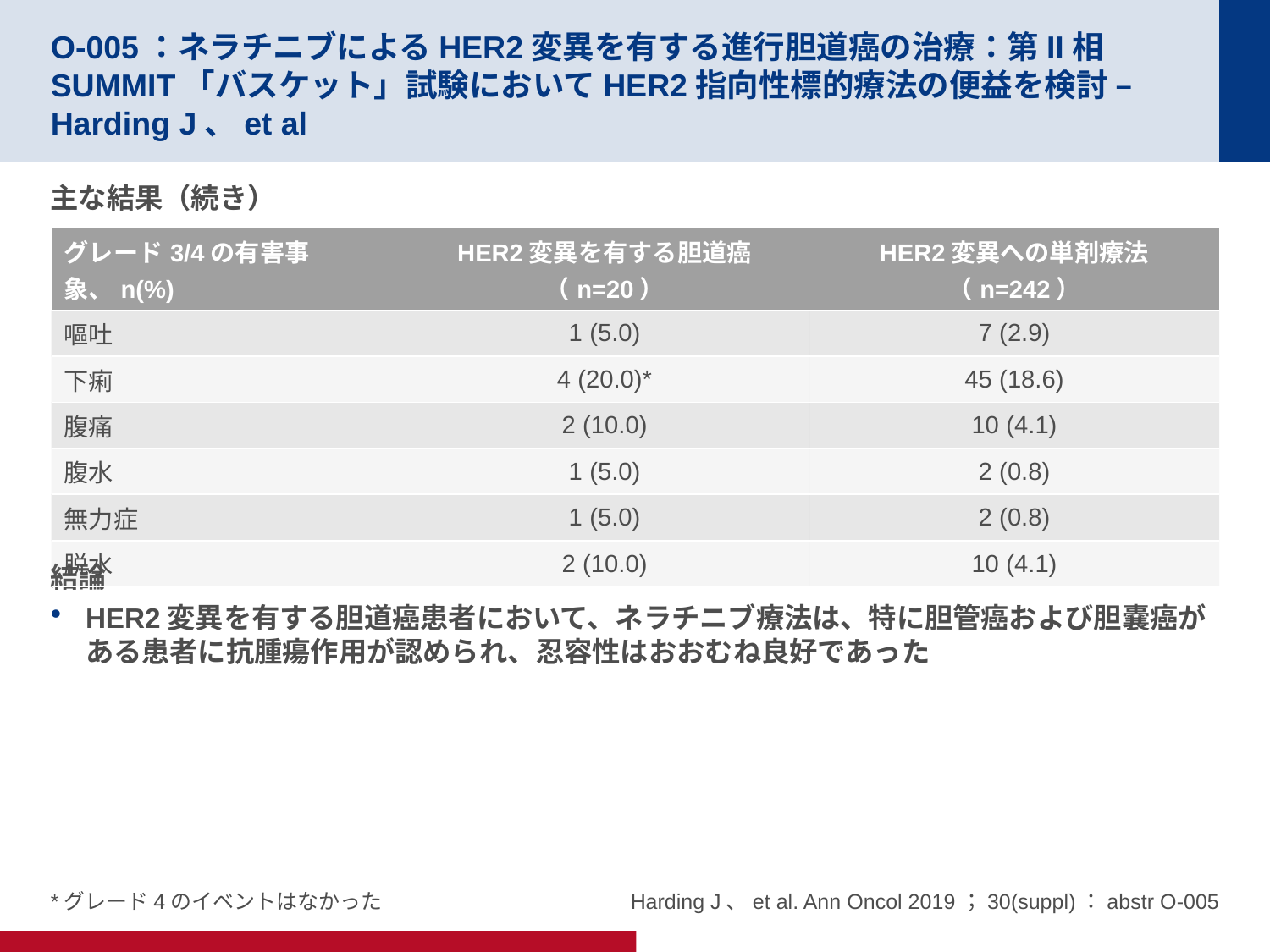

# O-005：ネラチニブによるHER2変異を有する進行胆道癌の治療：第II相SUMMIT「バスケット」試験においてHER2指向性標的療法の便益を検討 – Harding J、et al
主な結果（続き）
結論
HER2変異を有する胆道癌患者において、ネラチニブ療法は、特に胆管癌および胆嚢癌がある患者に抗腫瘍作用が認められ、忍容性はおおむね良好であった
| グレード3/4の有害事象、n(%) | HER2変異を有する胆道癌 （n=20） | HER2変異への単剤療法 （n=242） |
| --- | --- | --- |
| 嘔吐 | 1 (5.0) | 7 (2.9) |
| 下痢 | 4 (20.0)\* | 45 (18.6) |
| 腹痛 | 2 (10.0) | 10 (4.1) |
| 腹水 | 1 (5.0) | 2 (0.8) |
| 無力症 | 1 (5.0) | 2 (0.8) |
| 脱水 | 2 (10.0) | 10 (4.1) |
*グレード4のイベントはなかった
Harding J、et al. Ann Oncol 2019；30(suppl)：abstr O-005